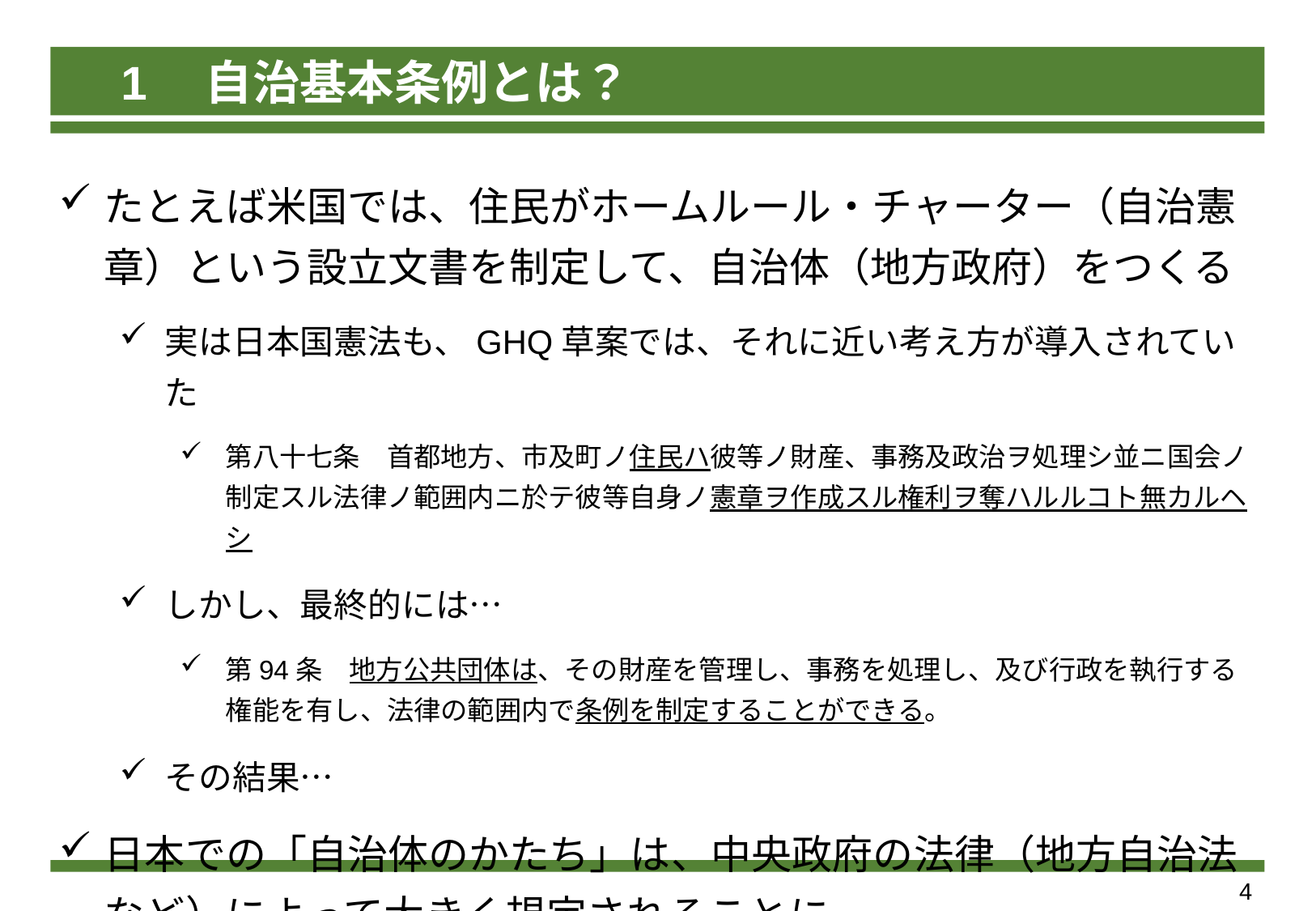

1　自治基本条例とは？

たとえば米国では、住民がホームルール・チャーター（自治憲章）という設立文書を制定して、自治体（地方政府）をつくる
実は日本国憲法も、GHQ草案では、それに近い考え方が導入されていた
第八十七条　首都地方、市及町ノ住民ハ彼等ノ財産、事務及政治ヲ処理シ並ニ国会ノ制定スル法律ノ範囲内ニ於テ彼等自身ノ憲章ヲ作成スル権利ヲ奪ハルルコト無カルヘシ
しかし、最終的には…
第94条　地方公共団体は、その財産を管理し、事務を処理し、及び行政を執行する権能を有し、法律の範囲内で条例を制定することができる。
その結果…
日本での「自治体のかたち」は、中央政府の法律（地方自治法など）によって大きく規定されることに

4